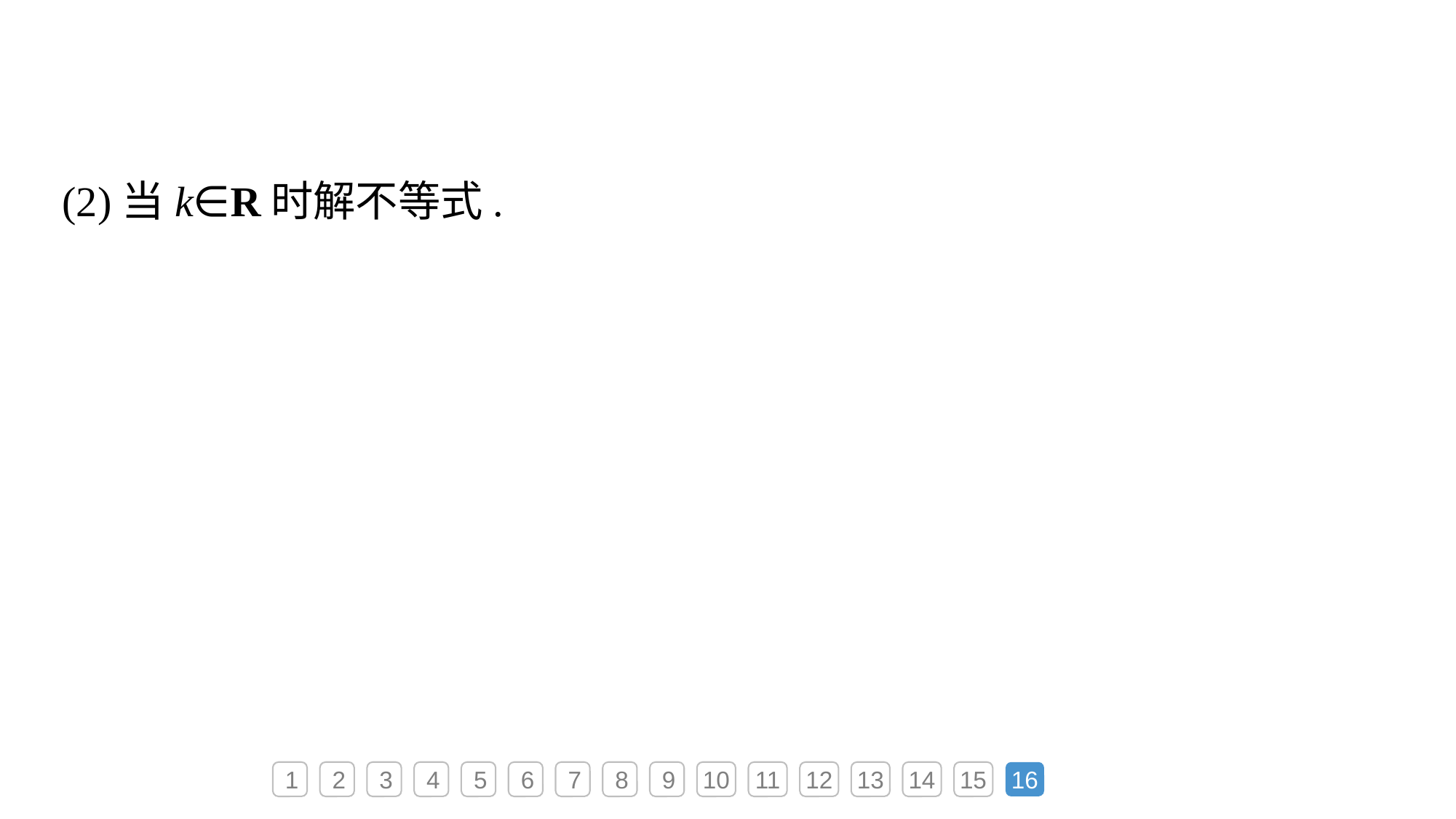

(2)当k∈R时解不等式.
1
2
3
4
5
6
7
8
9
10
11
12
13
14
15
16